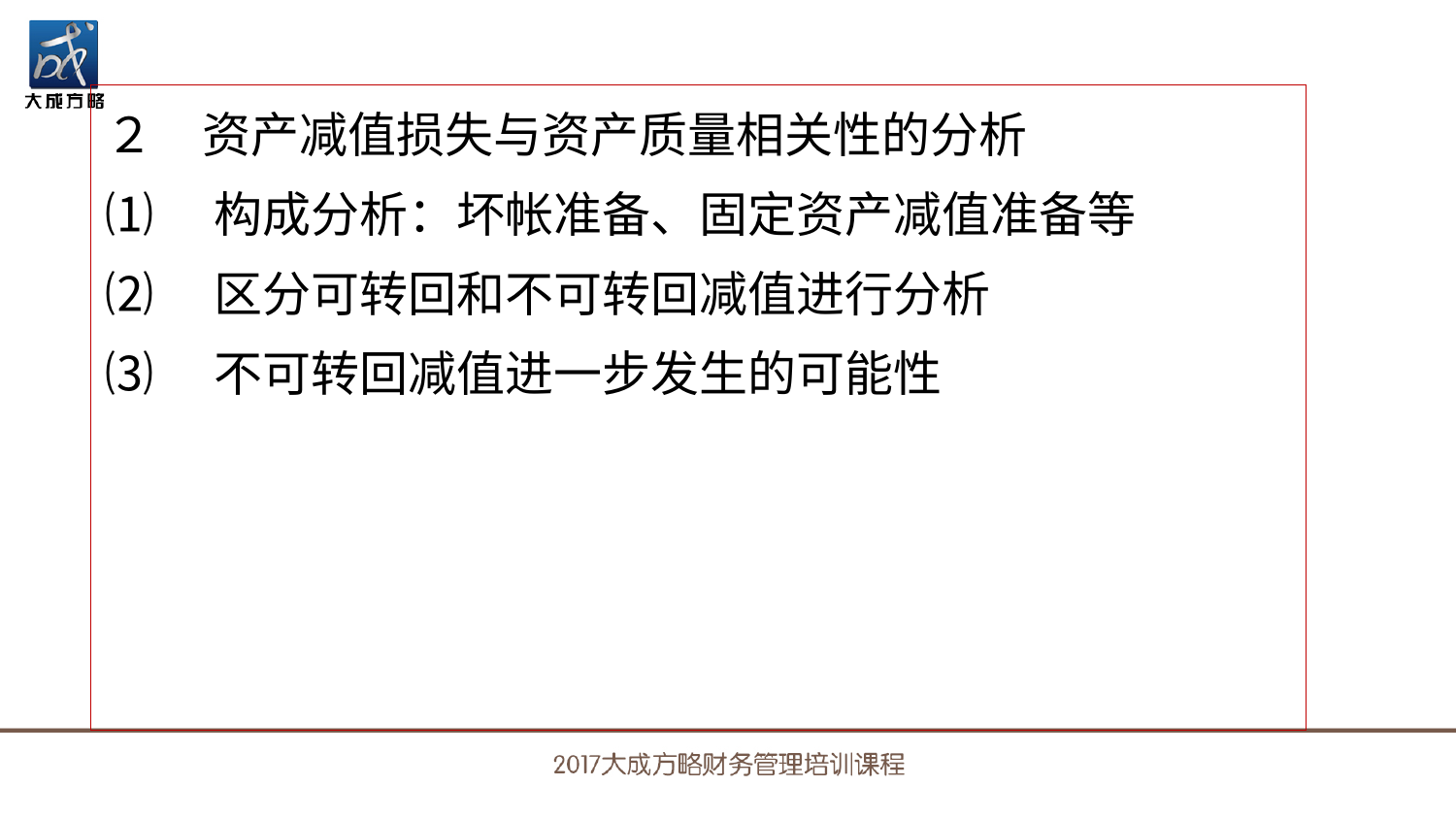

２　资产减值损失与资产质量相关性的分析
⑴　构成分析：坏帐准备、固定资产减值准备等
⑵　区分可转回和不可转回减值进行分析
⑶　不可转回减值进一步发生的可能性